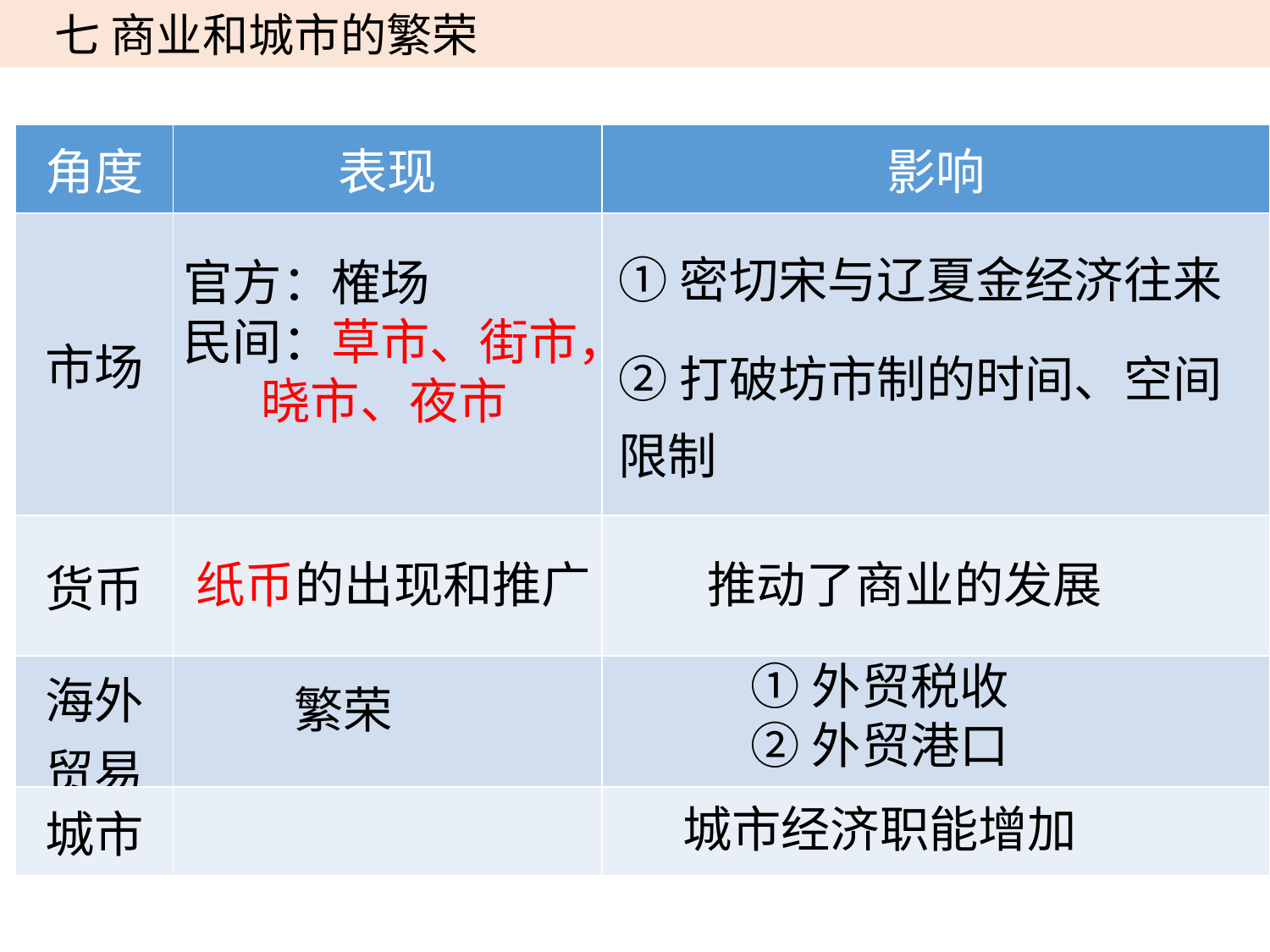

七 商业和城市的繁荣
| 角度 | 表现 | 影响 |
| --- | --- | --- |
| 市场 |  |  |
| 货币 |  |  |
| 海外贸易 |  |  |
| 城市 |  |  |
①密切宋与辽夏金经济往来
官方：榷场
民间：草市、街市，
      晓市、夜市
②打破坊市制的时间、空间限制
纸币的出现和推广
推动了商业的发展
①外贸税收
②外贸港口
繁荣
城市经济职能增加